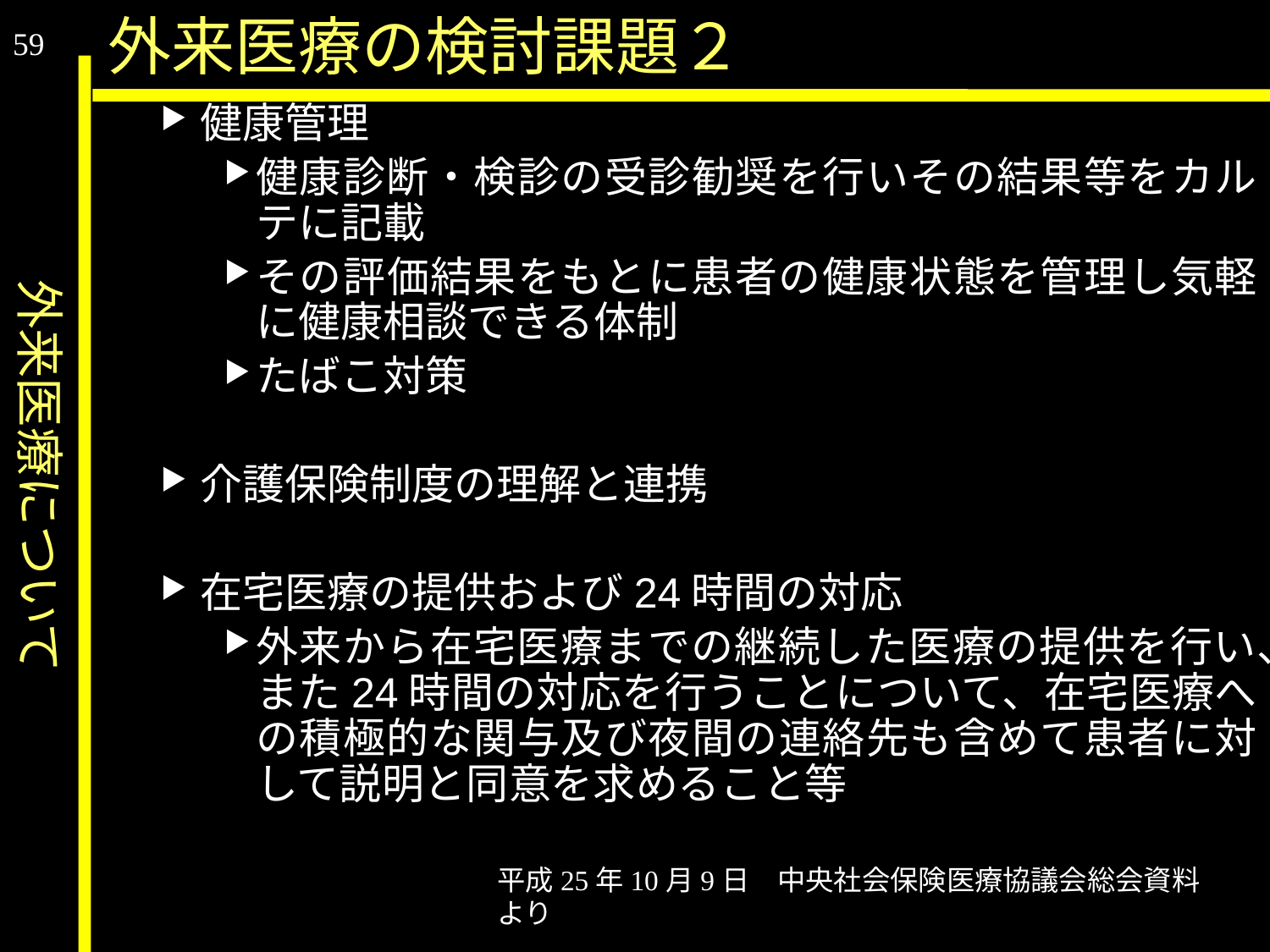

外来医療について
外来医療の検討課題２
59

健康管理
健康診断・検診の受診勧奨を行いその結果等をカルテに記載
その評価結果をもとに患者の健康状態を管理し気軽に健康相談できる体制
たばこ対策

介護保険制度の理解と連携

在宅医療の提供および24時間の対応
外来から在宅医療までの継続した医療の提供を行い、また24時間の対応を行うことについて、在宅医療への積極的な関与及び夜間の連絡先も含めて患者に対して説明と同意を求めること等

平成25年10月9日　中央社会保険医療協議会総会資料より